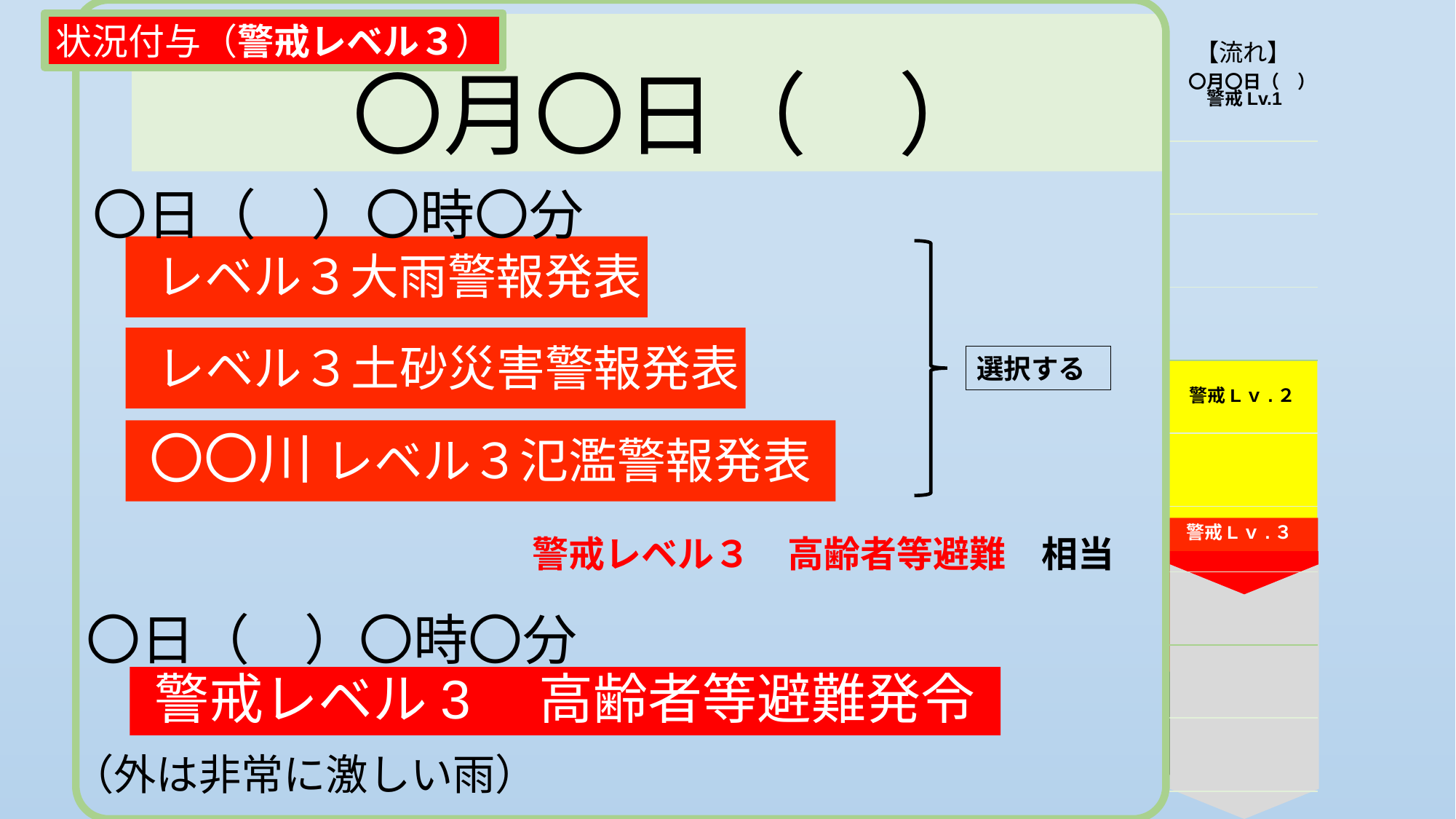

状況付与（警戒レベル３）
〇月〇日（　）
| 【流れ】 |
| --- |
|  |
|  |
|  |
|  |
|  |
|  |
|  |
|  |
|  |
|  |
〇月〇日（　）
警戒Lv.1
〇日（　）〇時〇分
 レベル３大雨警報発表

 レベル３土砂災害警報発表
選択する

警戒Lｖ.２
〇〇川 レベル３氾濫警報発表

警戒Lｖ.３
警戒レベル３　高齢者等避難　相当

〇日（　）〇時〇分

警戒レベル3　高齢者等避難発令

（外は非常に激しい雨）